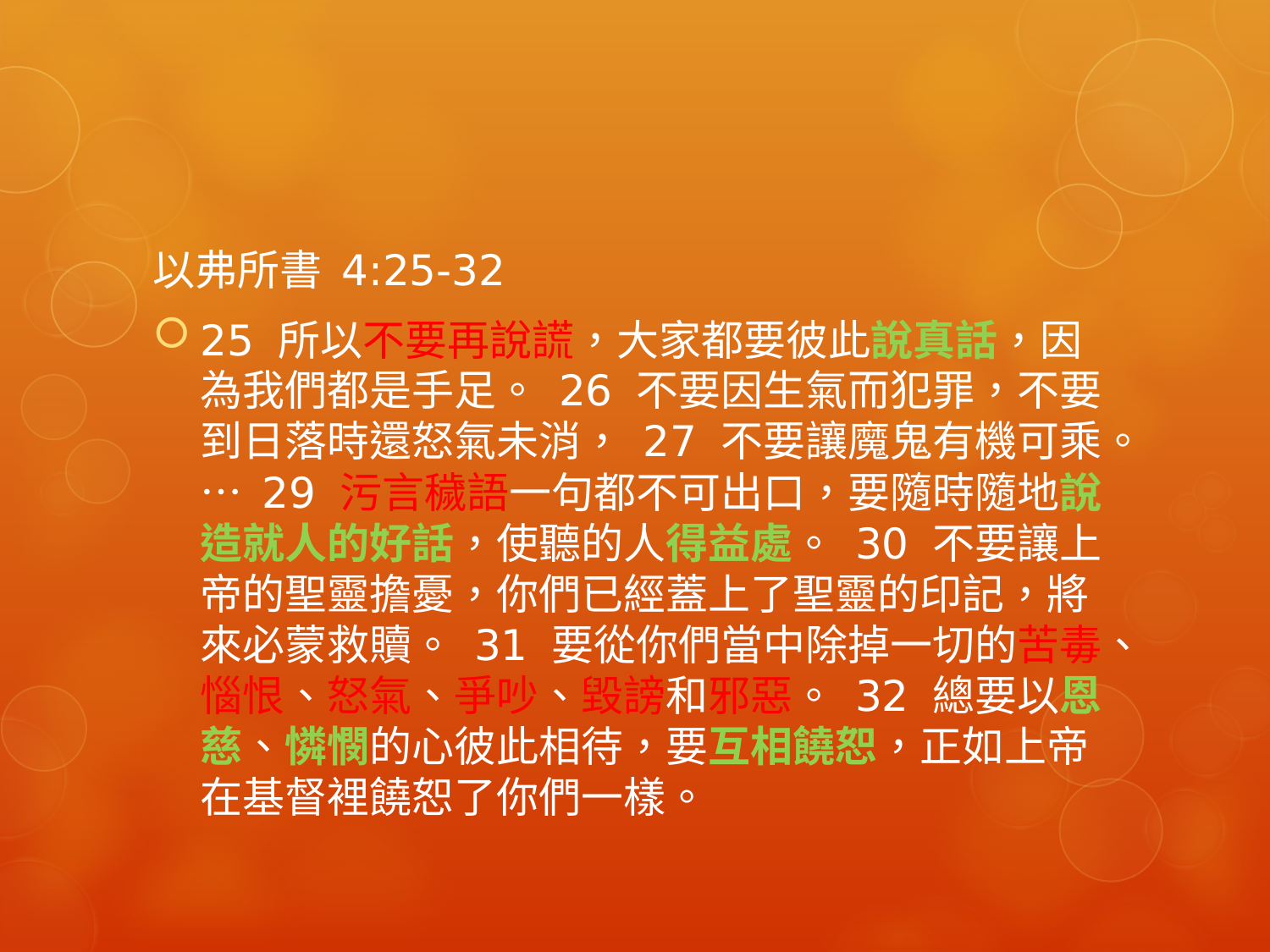

#
以弗所書 4:25-32
25 所以不要再說謊，大家都要彼此說真話，因為我們都是手足。 26 不要因生氣而犯罪，不要到日落時還怒氣未消， 27 不要讓魔鬼有機可乘。… 29 污言穢語一句都不可出口，要隨時隨地說造就人的好話，使聽的人得益處。 30 不要讓上帝的聖靈擔憂，你們已經蓋上了聖靈的印記，將來必蒙救贖。 31 要從你們當中除掉一切的苦毒、惱恨、怒氣、爭吵、毀謗和邪惡。 32 總要以恩慈、憐憫的心彼此相待，要互相饒恕，正如上帝在基督裡饒恕了你們一樣。